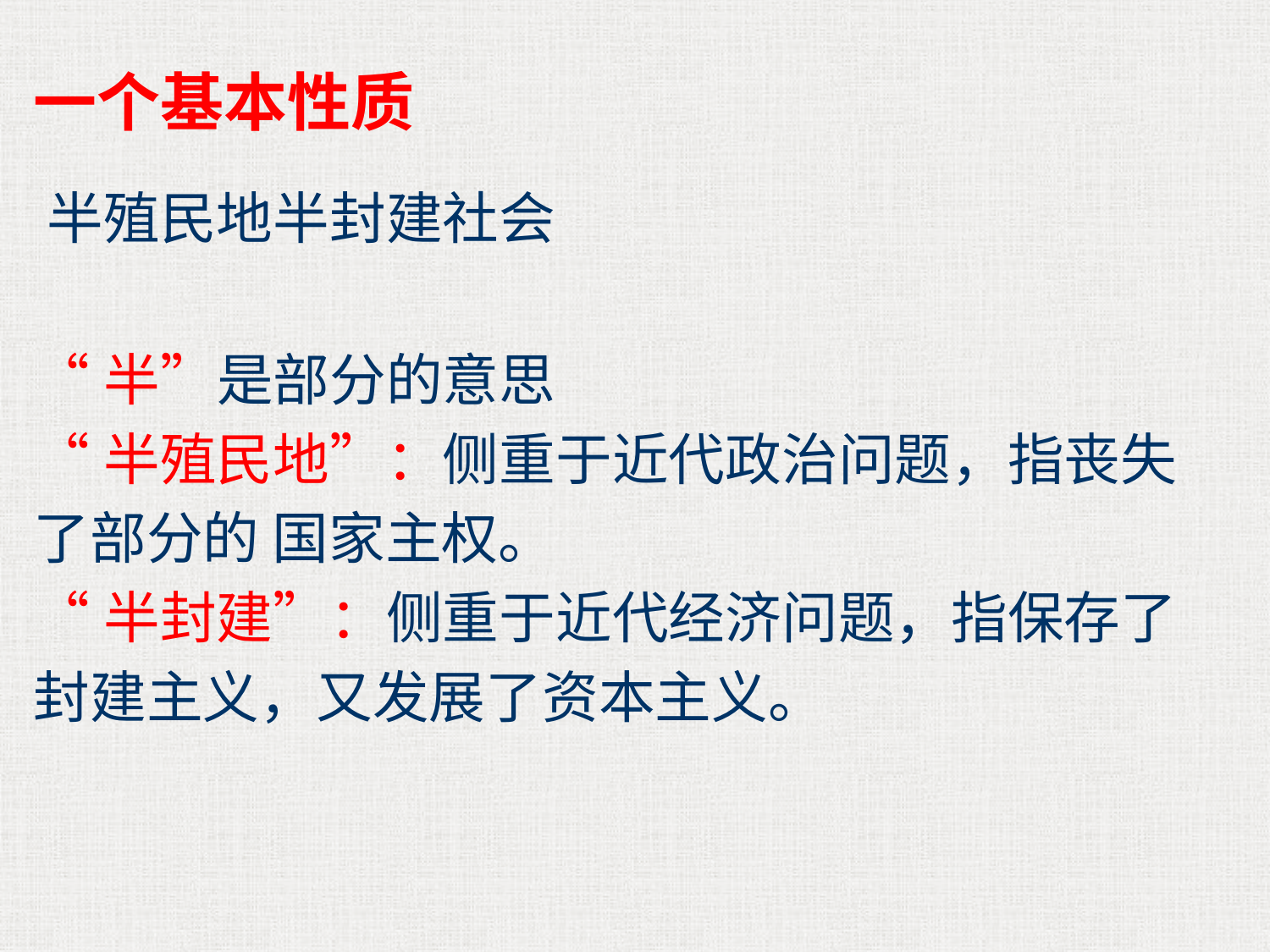

一个基本性质
半殖民地半封建社会
“半”是部分的意思
“半殖民地”：侧重于近代政治问题，指丧失了部分的 国家主权。
“半封建”：侧重于近代经济问题，指保存了封建主义，又发展了资本主义。